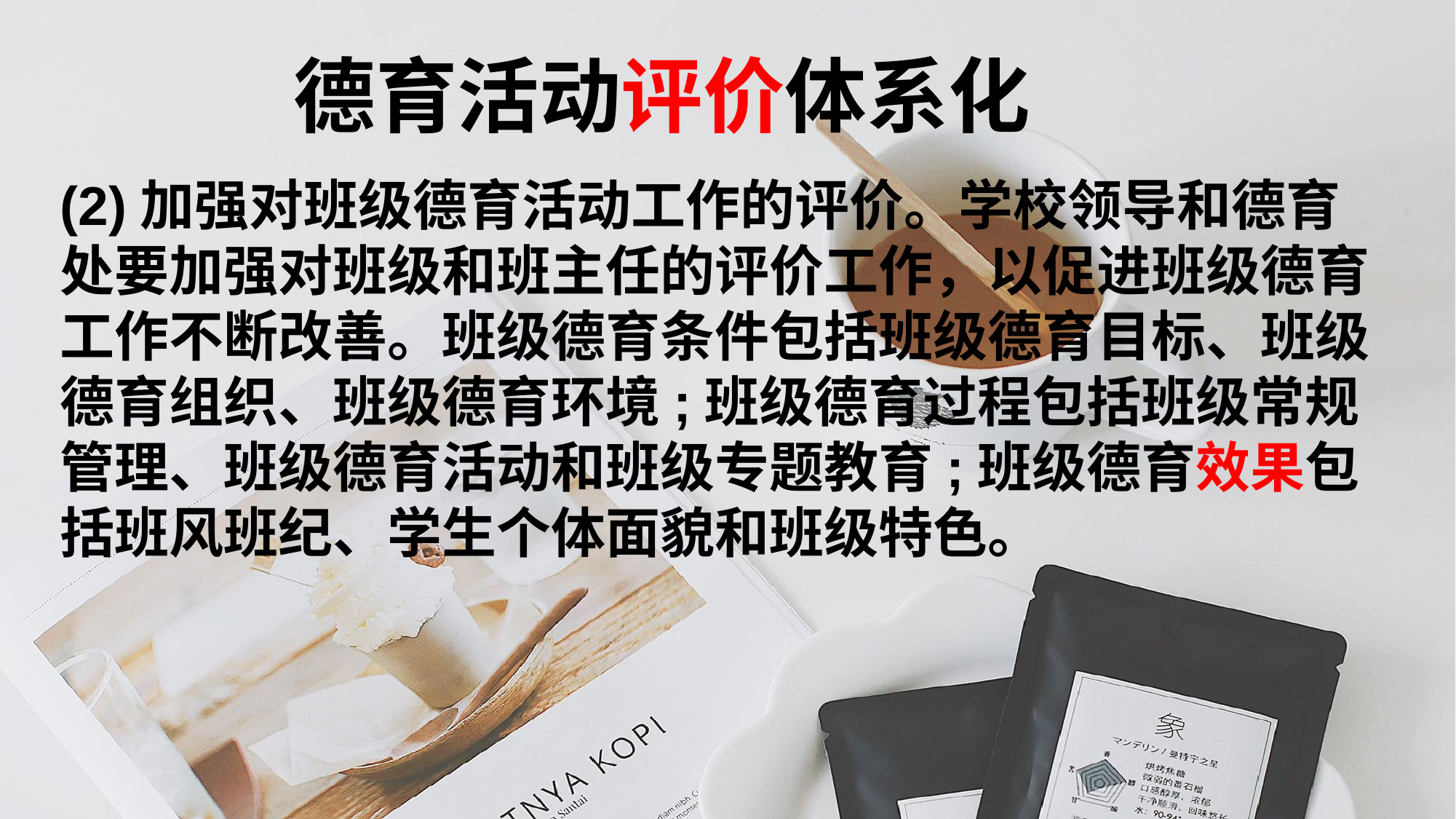

德育活动评价体系化
(2)加强对班级德育活动工作的评价。学校领导和德育处要加强对班级和班主任的评价工作，以促进班级德育工作不断改善。班级德育条件包括班级德育目标、班级德育组织、班级德育环境;班级德育过程包括班级常规管理、班级德育活动和班级专题教育;班级德育效果包括班风班纪、学生个体面貌和班级特色。